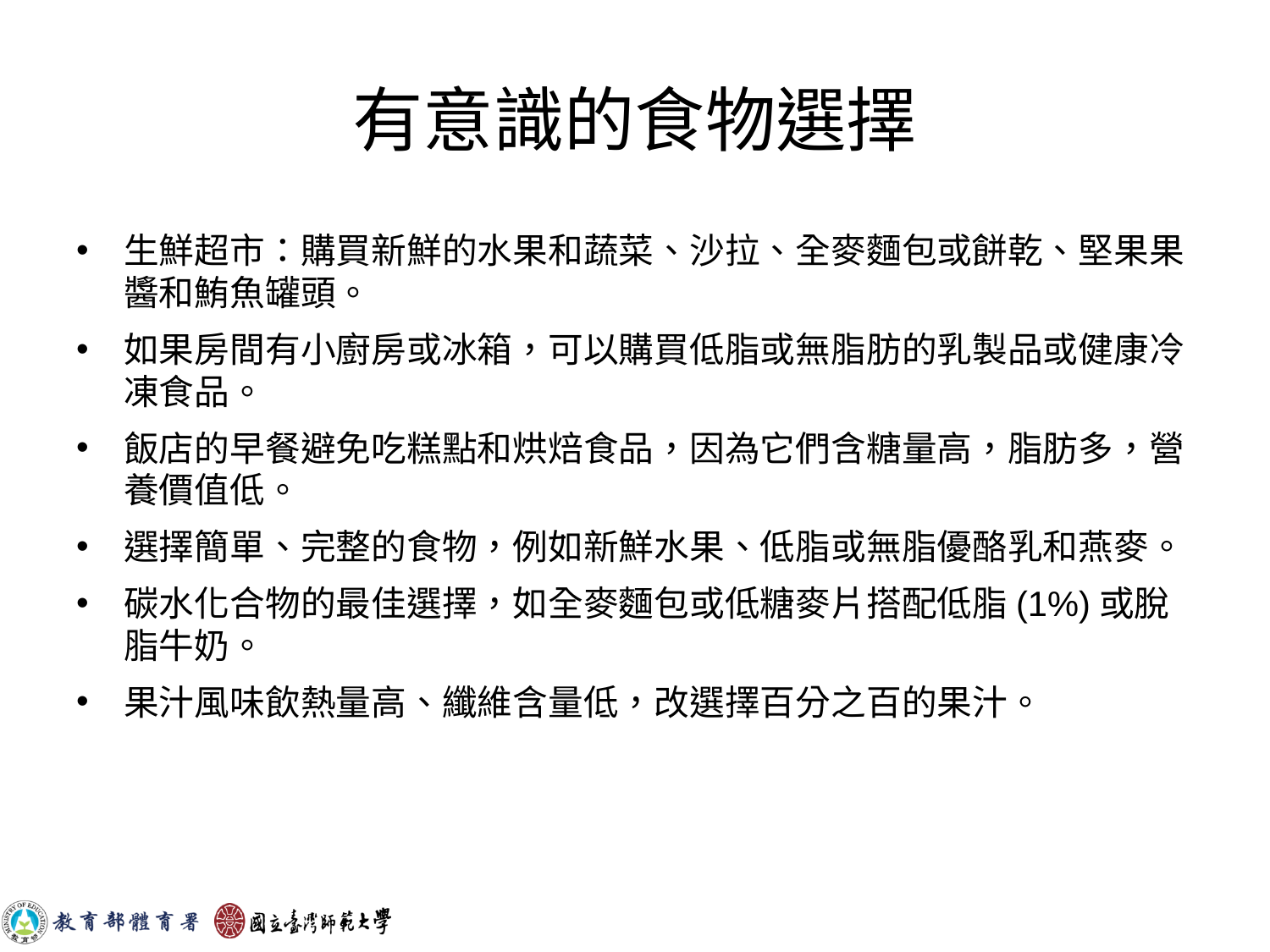

# 有意識的食物選擇
生鮮超市：購買新鮮的水果和蔬菜、沙拉、全麥麵包或餅乾、堅果果醬和鮪魚罐頭。
如果房間有小廚房或冰箱，可以購買低脂或無脂肪的乳製品或健康冷凍食品。
飯店的早餐避免吃糕點和烘焙食品，因為它們含糖量高，脂肪多，營養價值低。
選擇簡單、完整的食物，例如新鮮水果、低脂或無脂優酪乳和燕麥。
碳水化合物的最佳選擇，如全麥麵包或低糖麥片搭配低脂(1%)或脫脂牛奶。
果汁風味飲熱量高、纖維含量低，改選擇百分之百的果汁。